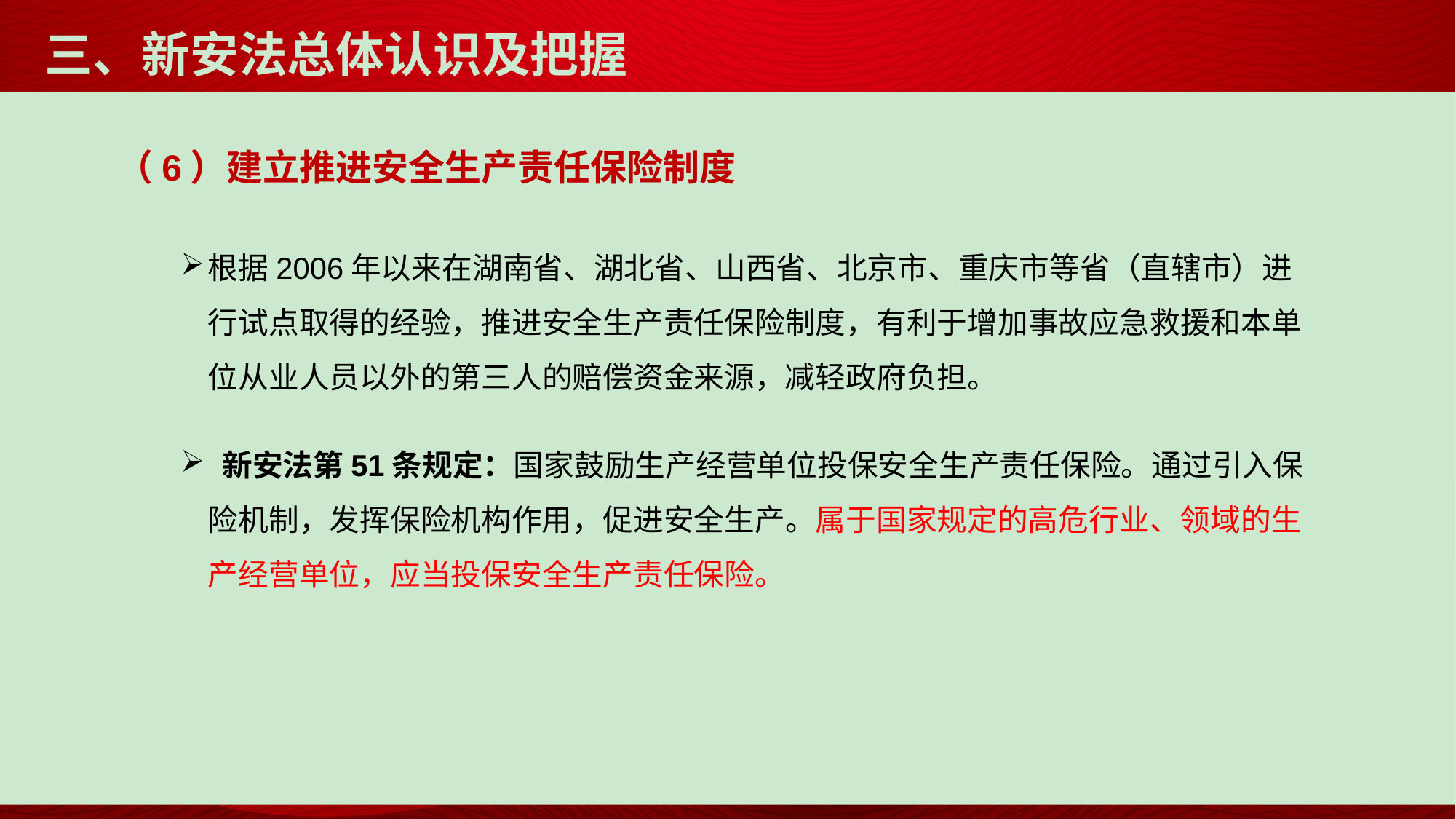

# 三、新安法总体认识及把握
（6）建立推进安全生产责任保险制度
根据2006年以来在湖南省、湖北省、山西省、北京市、重庆市等省（直辖市）进行试点取得的经验，推进安全生产责任保险制度，有利于增加事故应急救援和本单位从业人员以外的第三人的赔偿资金来源，减轻政府负担。
 新安法第51条规定：国家鼓励生产经营单位投保安全生产责任保险。通过引入保险机制，发挥保险机构作用，促进安全生产。属于国家规定的高危行业、领域的生产经营单位，应当投保安全生产责任保险。